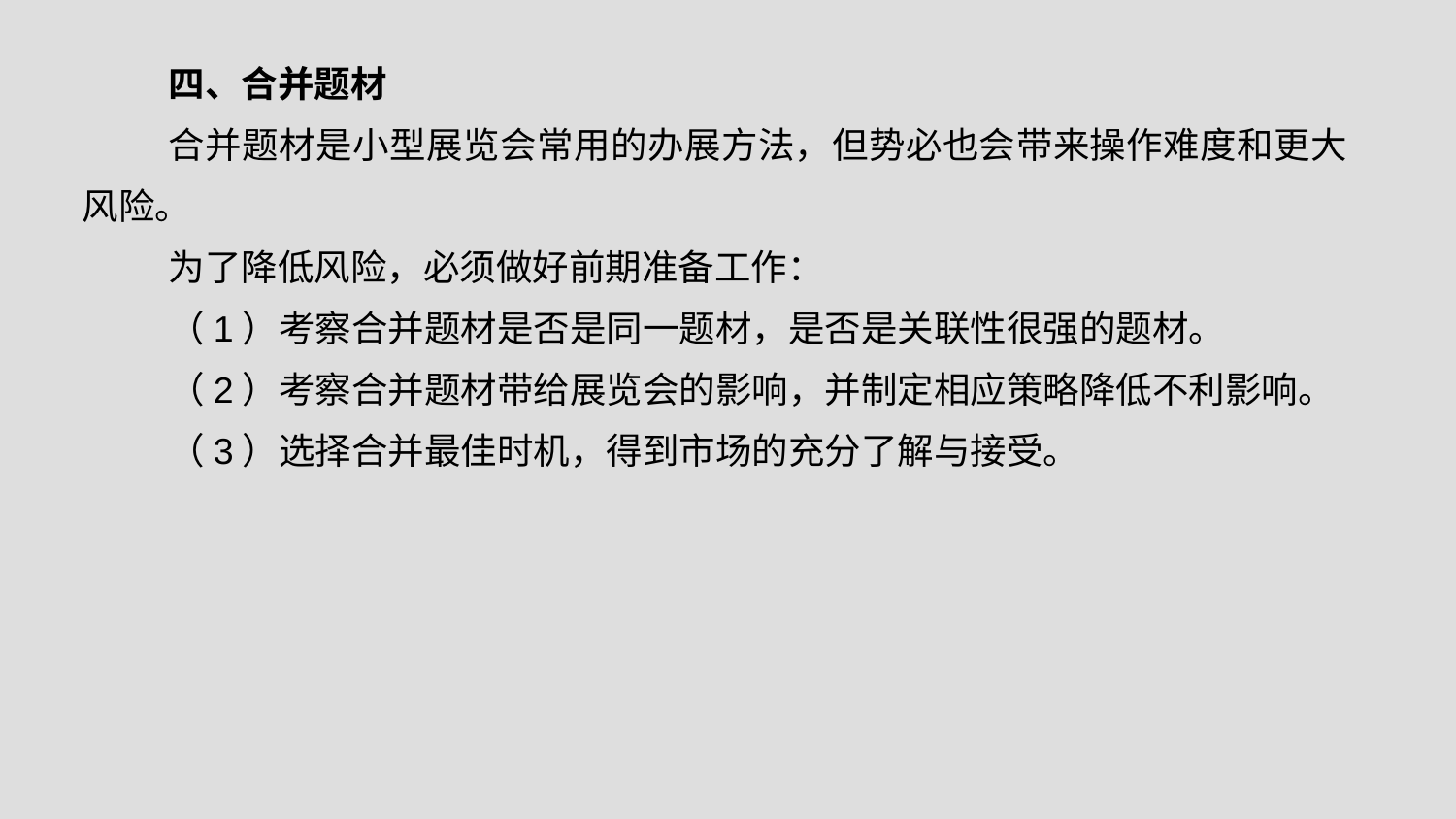

四、合并题材
合并题材是小型展览会常用的办展方法，但势必也会带来操作难度和更大风险。
为了降低风险，必须做好前期准备工作：
（1）考察合并题材是否是同一题材，是否是关联性很强的题材。
（2）考察合并题材带给展览会的影响，并制定相应策略降低不利影响。
（3）选择合并最佳时机，得到市场的充分了解与接受。